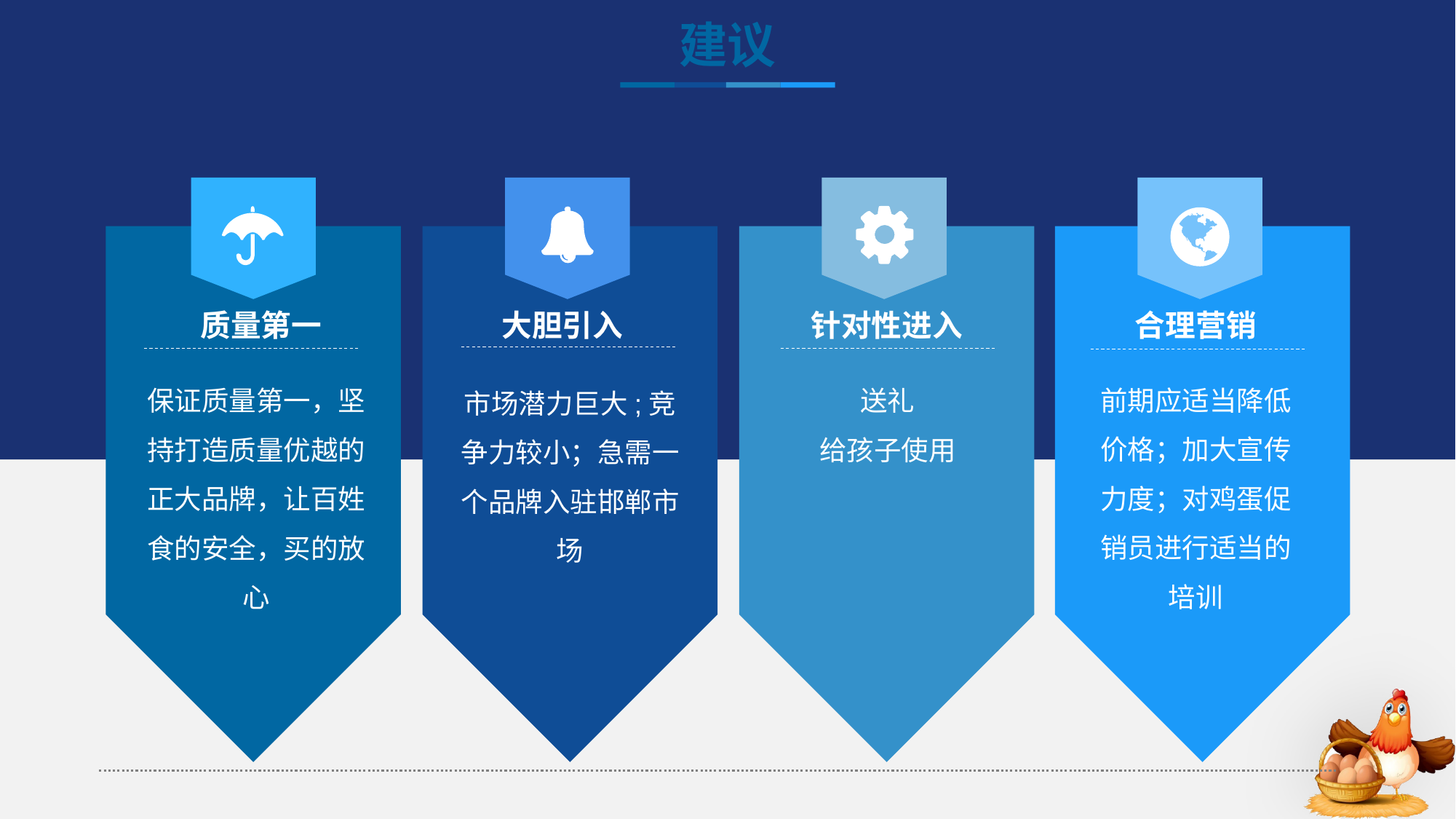

建议

针对性进入
送礼
给孩子使用
质量第一
保证质量第一，坚
持打造质量优越的
正大品牌，让百姓
食的安全，买的放心
大胆引入
市场潜力巨大;竞争力较小；急需一个品牌入驻邯郸市场
合理营销
前期应适当降低价格；加大宣传力度；对鸡蛋促销员进行适当的培训